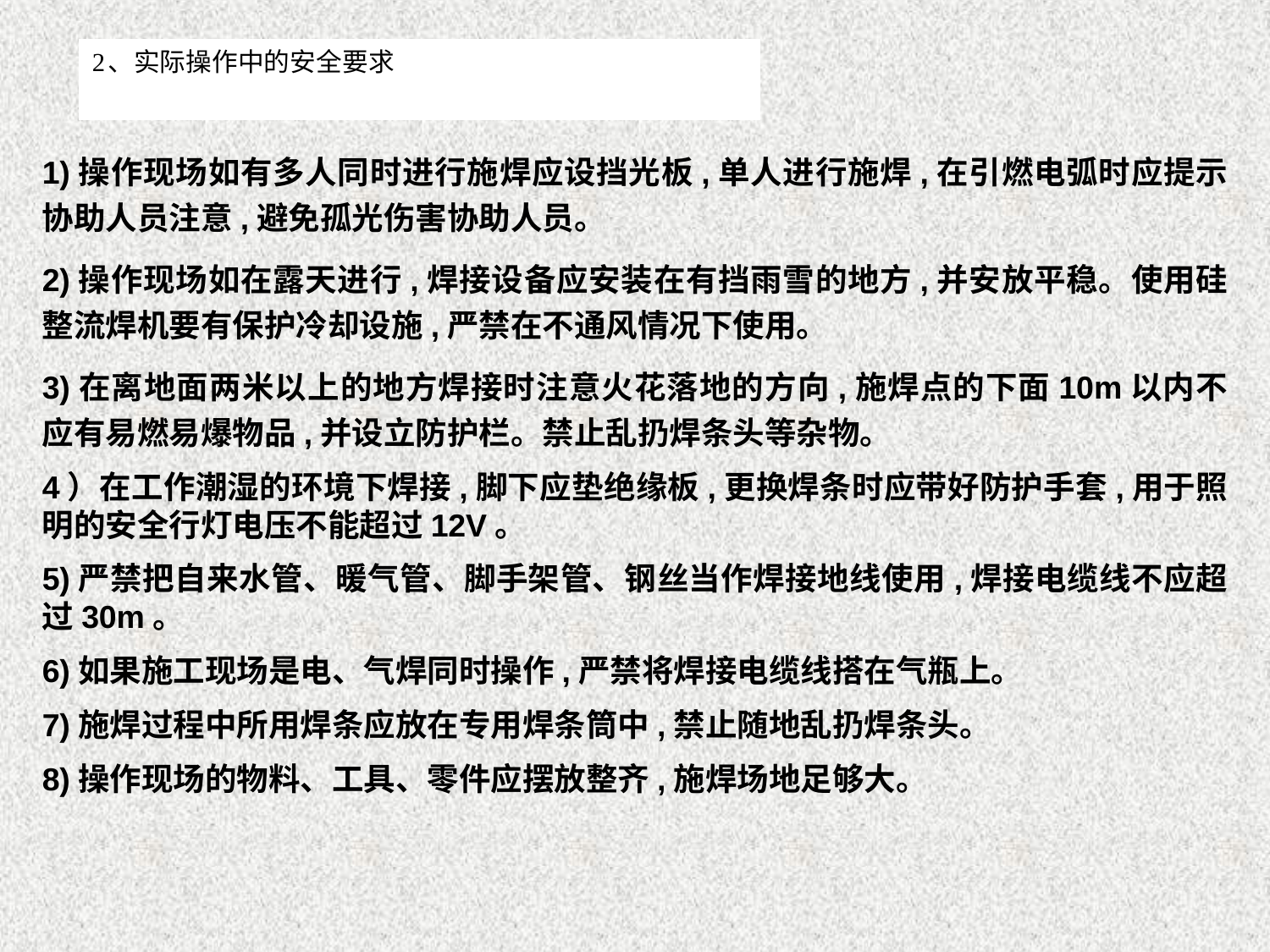

# 2、实际操作中的安全要求
1)操作现场如有多人同时进行施焊应设挡光板,单人进行施焊,在引燃电弧时应提示协助人员注意,避免孤光伤害协助人员。
2)操作现场如在露天进行,焊接设备应安装在有挡雨雪的地方,并安放平稳。使用硅整流焊机要有保护冷却设施,严禁在不通风情况下使用。
3)在离地面两米以上的地方焊接时注意火花落地的方向,施焊点的下面10m以内不应有易燃易爆物品,并设立防护栏。禁止乱扔焊条头等杂物。
4）在工作潮湿的环境下焊接,脚下应垫绝缘板,更换焊条时应带好防护手套,用于照明的安全行灯电压不能超过12V。
5)严禁把自来水管、暖气管、脚手架管、钢丝当作焊接地线使用,焊接电缆线不应超过30m。
6)如果施工现场是电、气焊同时操作,严禁将焊接电缆线搭在气瓶上。
7)施焊过程中所用焊条应放在专用焊条筒中,禁止随地乱扔焊条头。
8)操作现场的物料、工具、零件应摆放整齐,施焊场地足够大。